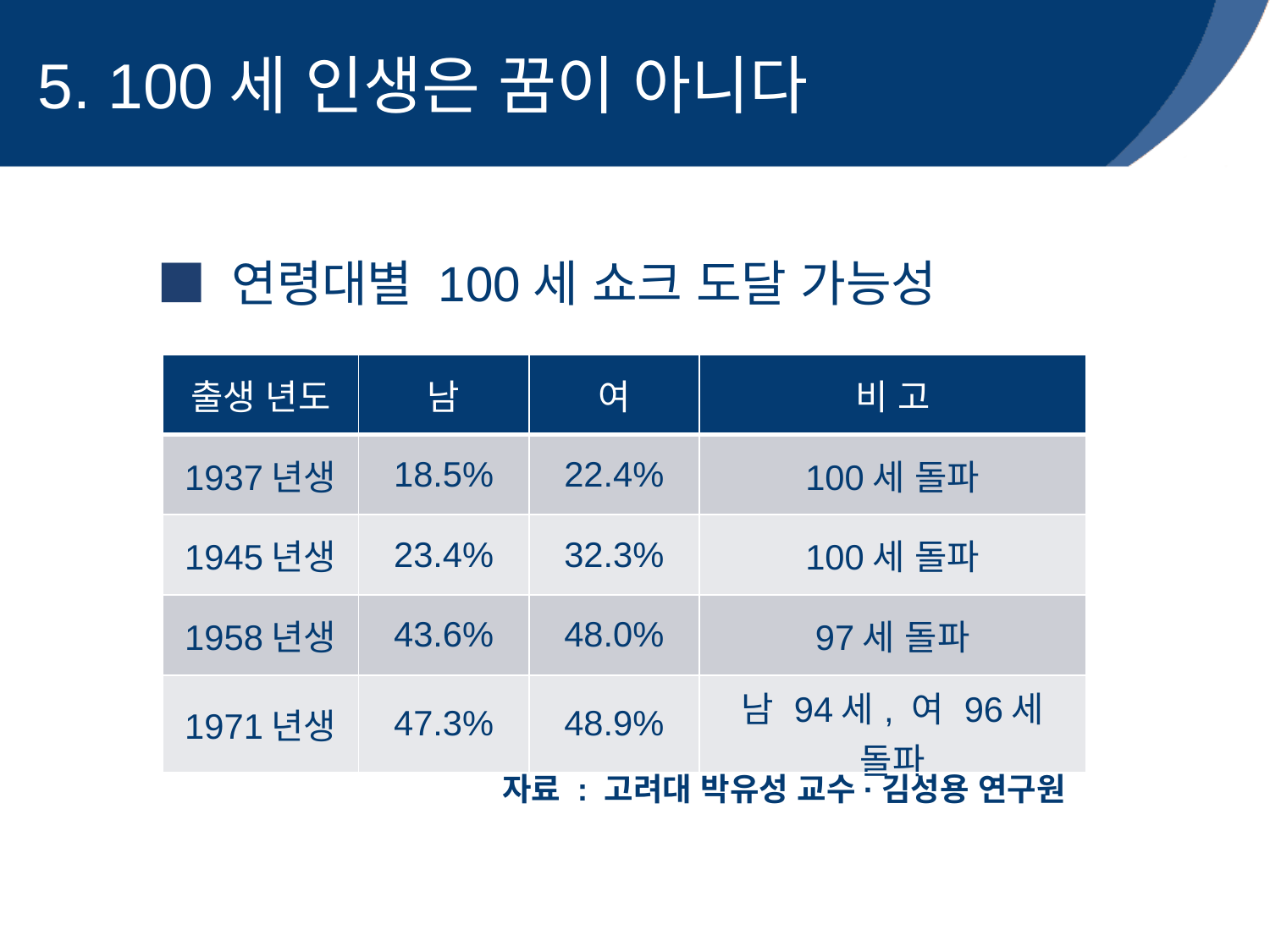

5. 100세 인생은 꿈이 아니다
■ 연령대별 100세 쇼크 도달 가능성
| 출생 년도 | 남 | 여 | 비 고 |
| --- | --- | --- | --- |
| 1937년생 | 18.5% | 22.4% | 100세 돌파 |
| 1945년생 | 23.4% | 32.3% | 100세 돌파 |
| 1958년생 | 43.6% | 48.0% | 97세 돌파 |
| 1971년생 | 47.3% | 48.9% | 남 94세, 여 96세 돌파 |
자료 : 고려대 박유성 교수·김성용 연구원